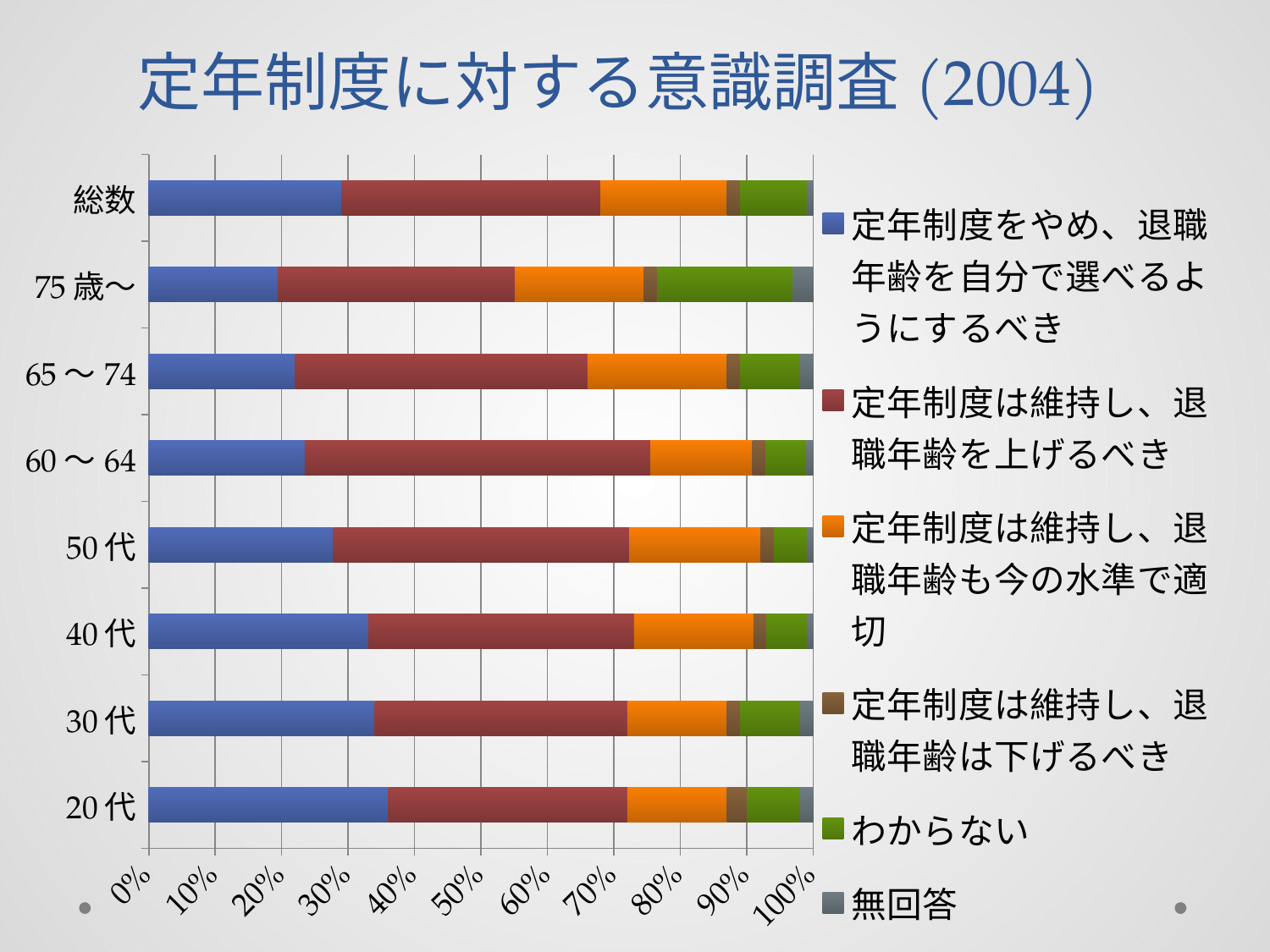

# 定年制度に対する意識調査(2004)

### Chart

| Category | 定年制度をやめ、退職年齢を自分で選べるようにするべき | 定年制度は維持し、退職年齢を上げるべき | 定年制度は維持し、退職年齢も今の水準で適切 | 定年制度は維持し、退職年齢は下げるべき | わからない | 無回答 |
|---|---|---|---|---|---|---|
| 20代 | 36.0 | 36.0 | 15.0 | 3.0 | 8.0 | 2.0 |
| 30代 | 34.0 | 38.0 | 15.0 | 2.0 | 9.0 | 2.0 |
| 40代 | 33.0 | 40.0 | 18.0 | 2.0 | 6.0 | 1.0 |
| 50代 | 28.0 | 45.0 | 20.0 | 2.0 | 5.0 | 1.0 |
| 60〜64 | 23.0 | 51.0 | 15.0 | 2.0 | 6.0 | 1.0 |
| 65〜74 | 22.0 | 44.0 | 21.0 | 2.0 | 9.0 | 2.0 |
| 75歳〜 | 19.0 | 35.0 | 19.0 | 2.0 | 20.0 | 3.0 |
| 総数 | 29.0 | 39.0 | 19.0 | 2.0 | 10.0 | 1.0 |